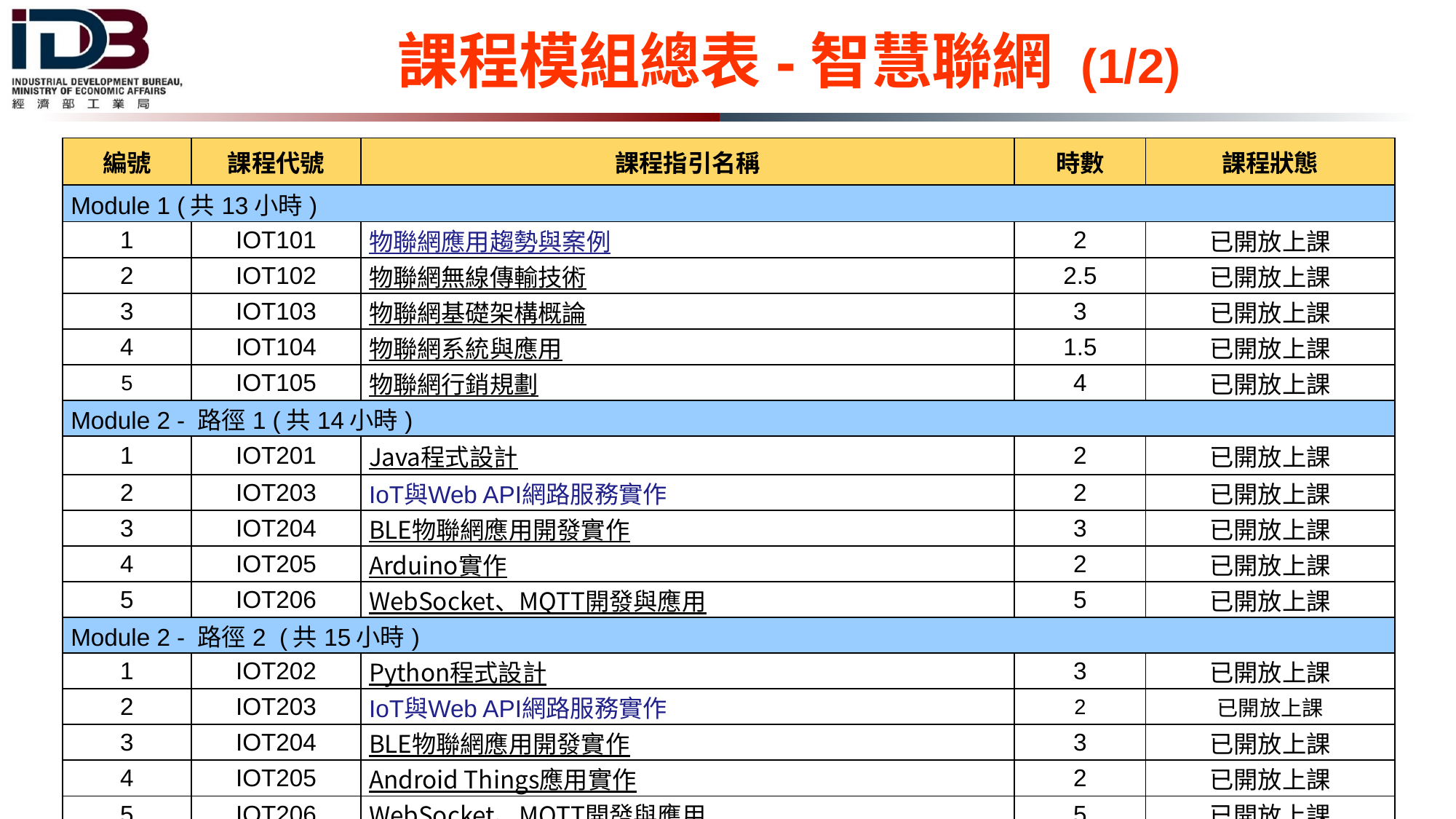

# 課程模組總表-智慧聯網 (1/2)
| 編號 | 課程代號 | 課程指引名稱 | 時數 | 課程狀態 |
| --- | --- | --- | --- | --- |
| Module 1 (共13小時) |  |  |  |  |
| 1 | IOT101 | 物聯網應用趨勢與案例 | 2 | 已開放上課 |
| 2 | IOT102 | 物聯網無線傳輸技術 | 2.5 | 已開放上課 |
| 3 | IOT103 | 物聯網基礎架構概論 | 3 | 已開放上課 |
| 4 | IOT104 | 物聯網系統與應用 | 1.5 | 已開放上課 |
| 5 | IOT105 | 物聯網行銷規劃 | 4 | 已開放上課 |
| Module 2 - 路徑1 (共14小時) |  |  |  |  |
| 1 | IOT201 | Java程式設計 | 2 | 已開放上課 |
| 2 | IOT203 | IoT與Web API網路服務實作 | 2 | 已開放上課 |
| 3 | IOT204 | BLE物聯網應用開發實作 | 3 | 已開放上課 |
| 4 | IOT205 | Arduino實作 | 2 | 已開放上課 |
| 5 | IOT206 | WebSocket、MQTT開發與應用 | 5 | 已開放上課 |
| Module 2 - 路徑2 (共15小時) |  |  |  |  |
| 1 | IOT202 | Python程式設計 | 3 | 已開放上課 |
| 2 | IOT203 | IoT與Web API網路服務實作 | 2 | 已開放上課 |
| 3 | IOT204 | BLE物聯網應用開發實作 | 3 | 已開放上課 |
| 4 | IOT205 | Android Things應用實作 | 2 | 已開放上課 |
| 5 | IOT206 | WebSocket、MQTT開發與應用 | 5 | 已開放上課 |